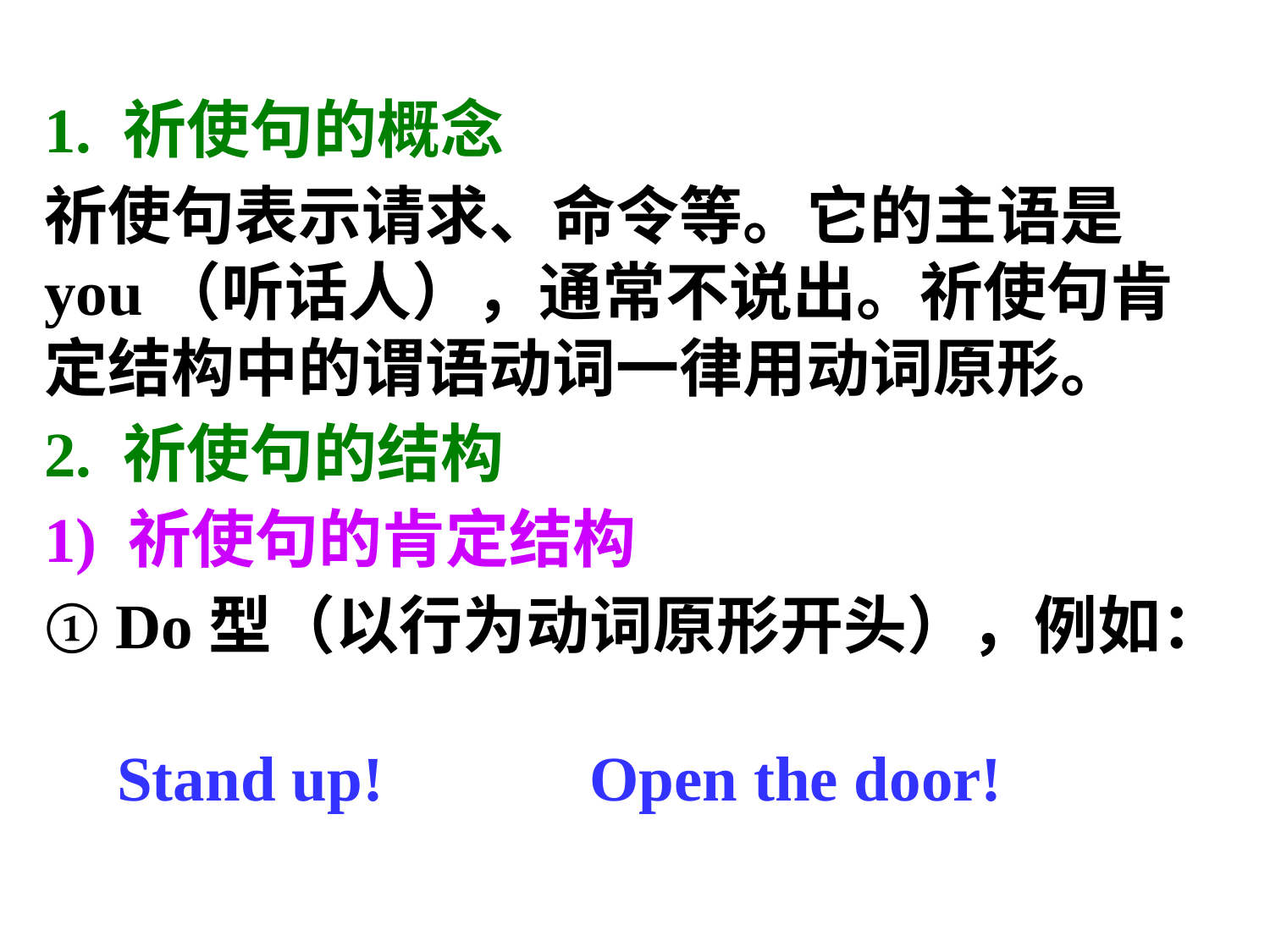

1. 祈使句的概念
祈使句表示请求、命令等。它的主语是you（听话人），通常不说出。祈使句肯定结构中的谓语动词一律用动词原形。
2. 祈使句的结构
1) 祈使句的肯定结构
① Do型（以行为动词原形开头），例如：
    Stand up!             Open the door!